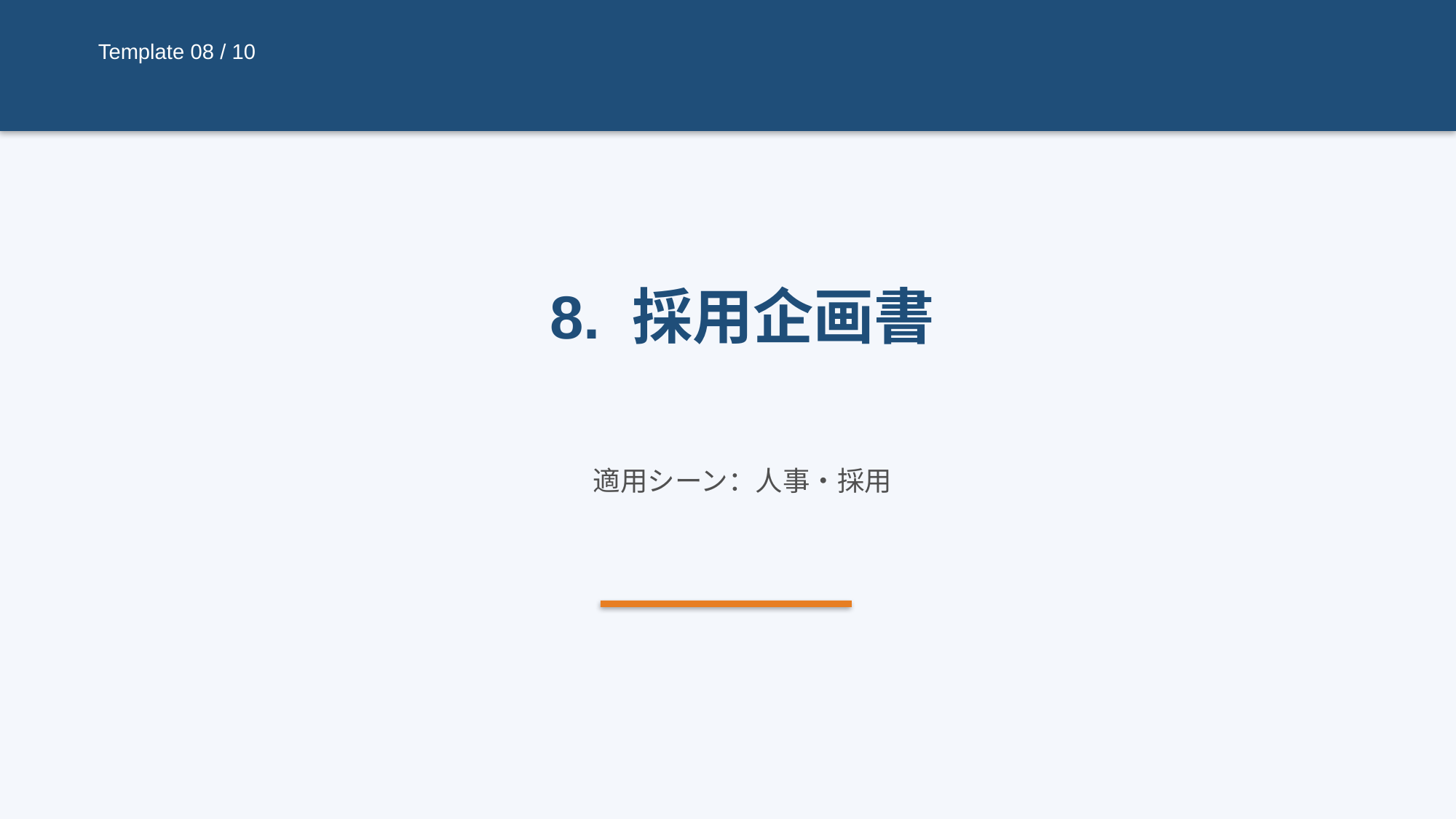

Template 08 / 10
8. 採用企画書
適用シーン：人事・採用